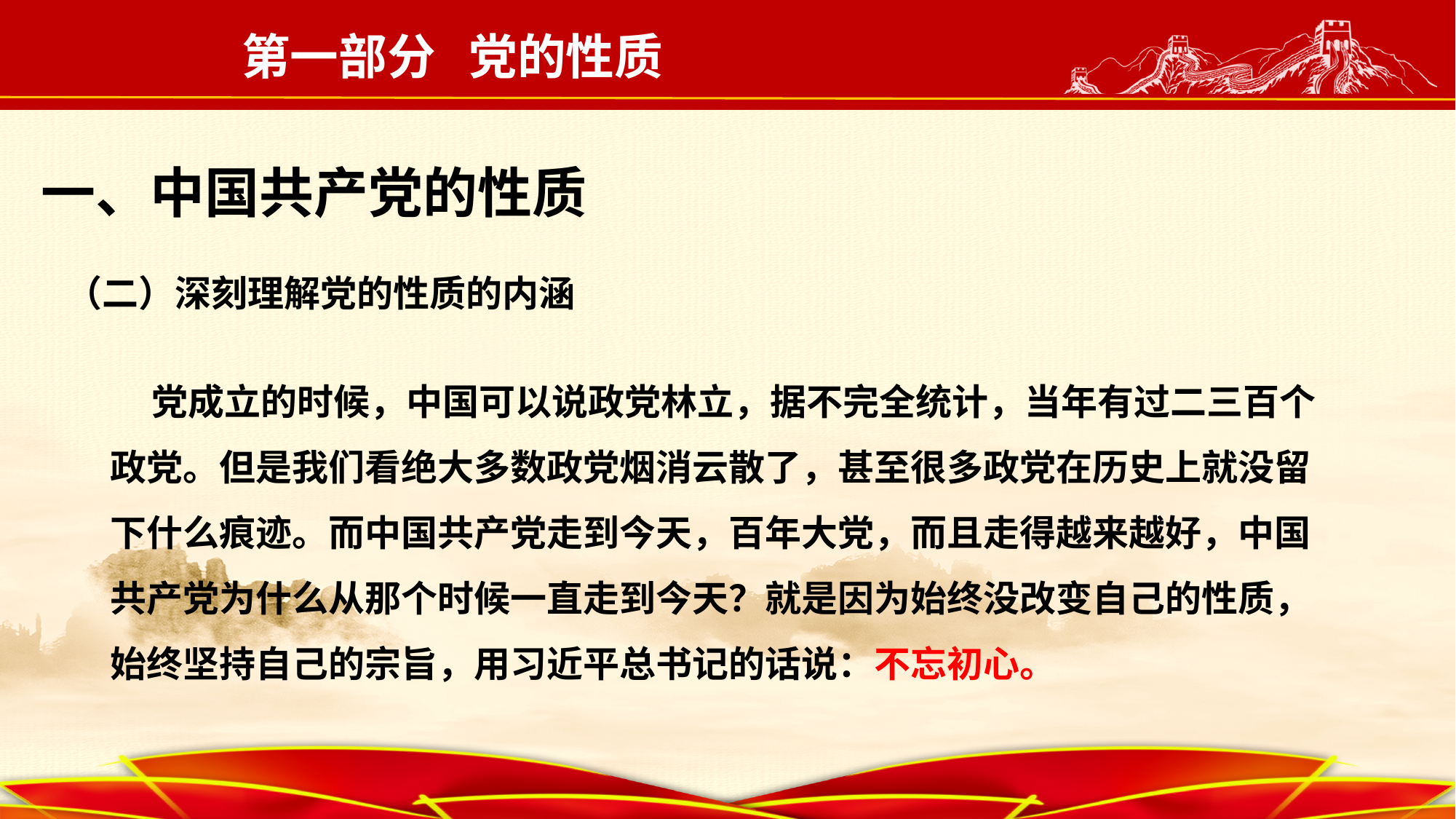

第一部分   党的性质
一、中国共产党的性质
（二）深刻理解党的性质的内涵
    党成立的时候，中国可以说政党林立，据不完全统计，当年有过二三百个政党。但是我们看绝大多数政党烟消云散了，甚至很多政党在历史上就没留下什么痕迹。而中国共产党走到今天，百年大党，而且走得越来越好，中国共产党为什么从那个时候一直走到今天？就是因为始终没改变自己的性质，始终坚持自己的宗旨，用习近平总书记的话说：不忘初心。